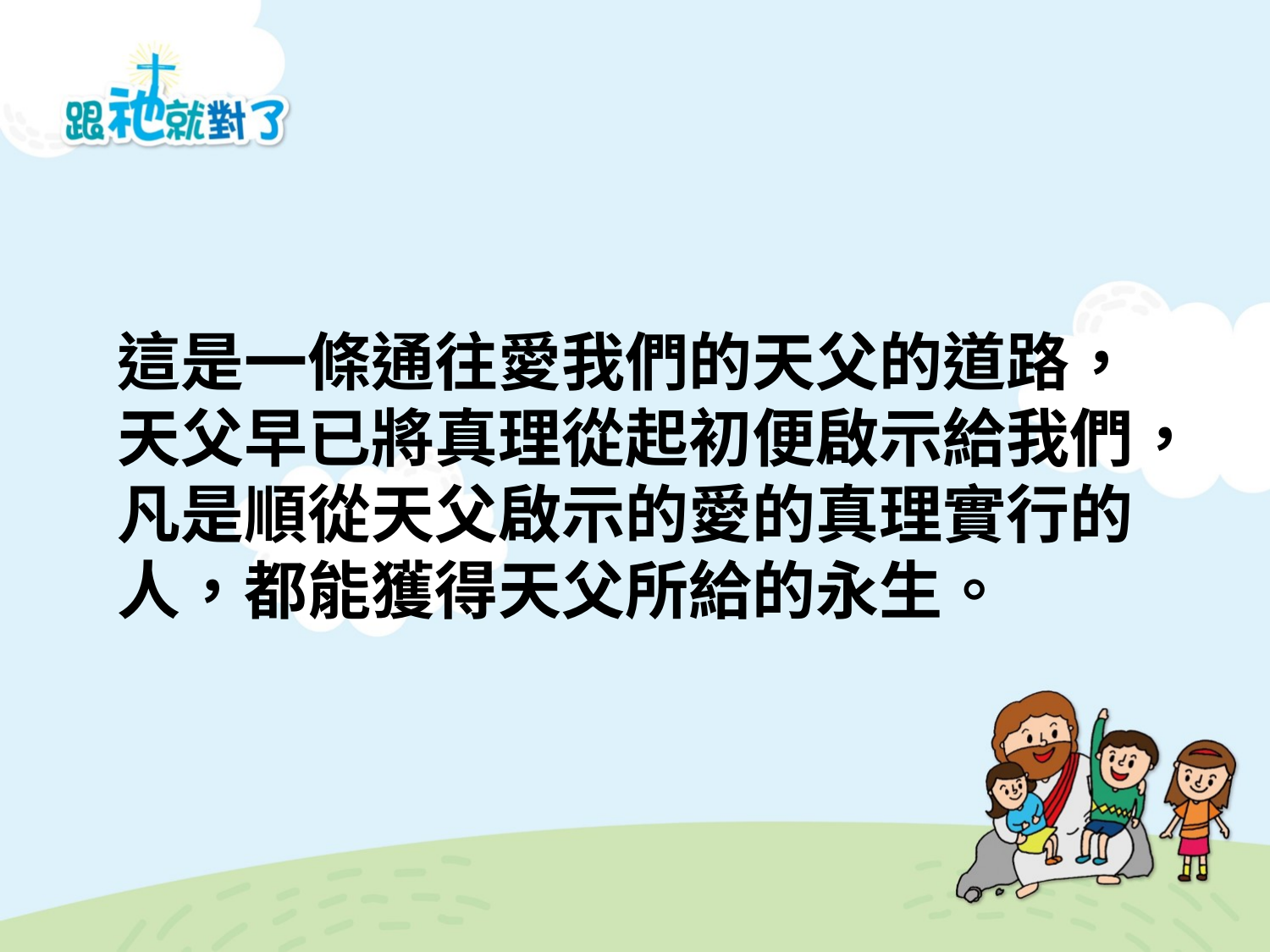

這是一條通往愛我們的天父的道路，天父早已將真理從起初便啟示給我們，凡是順從天父啟示的愛的真理實行的人，都能獲得天父所給的永生。